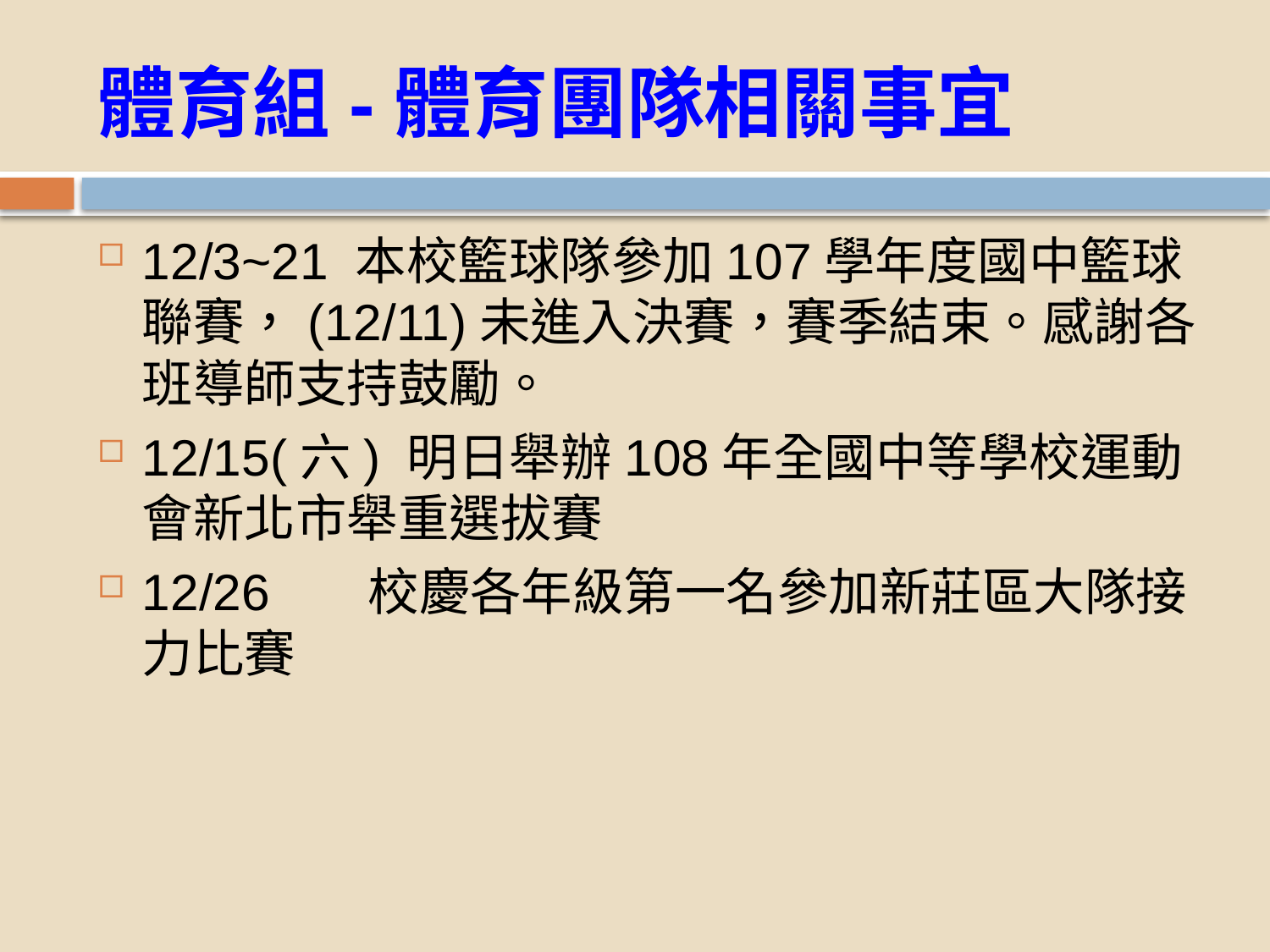

# 體育組-體育團隊相關事宜
12/3~21 本校籃球隊參加107學年度國中籃球聯賽，(12/11)未進入決賽，賽季結束。感謝各班導師支持鼓勵。
12/15(六) 明日舉辦108年全國中等學校運動會新北市舉重選拔賽
12/26      校慶各年級第一名參加新莊區大隊接力比賽